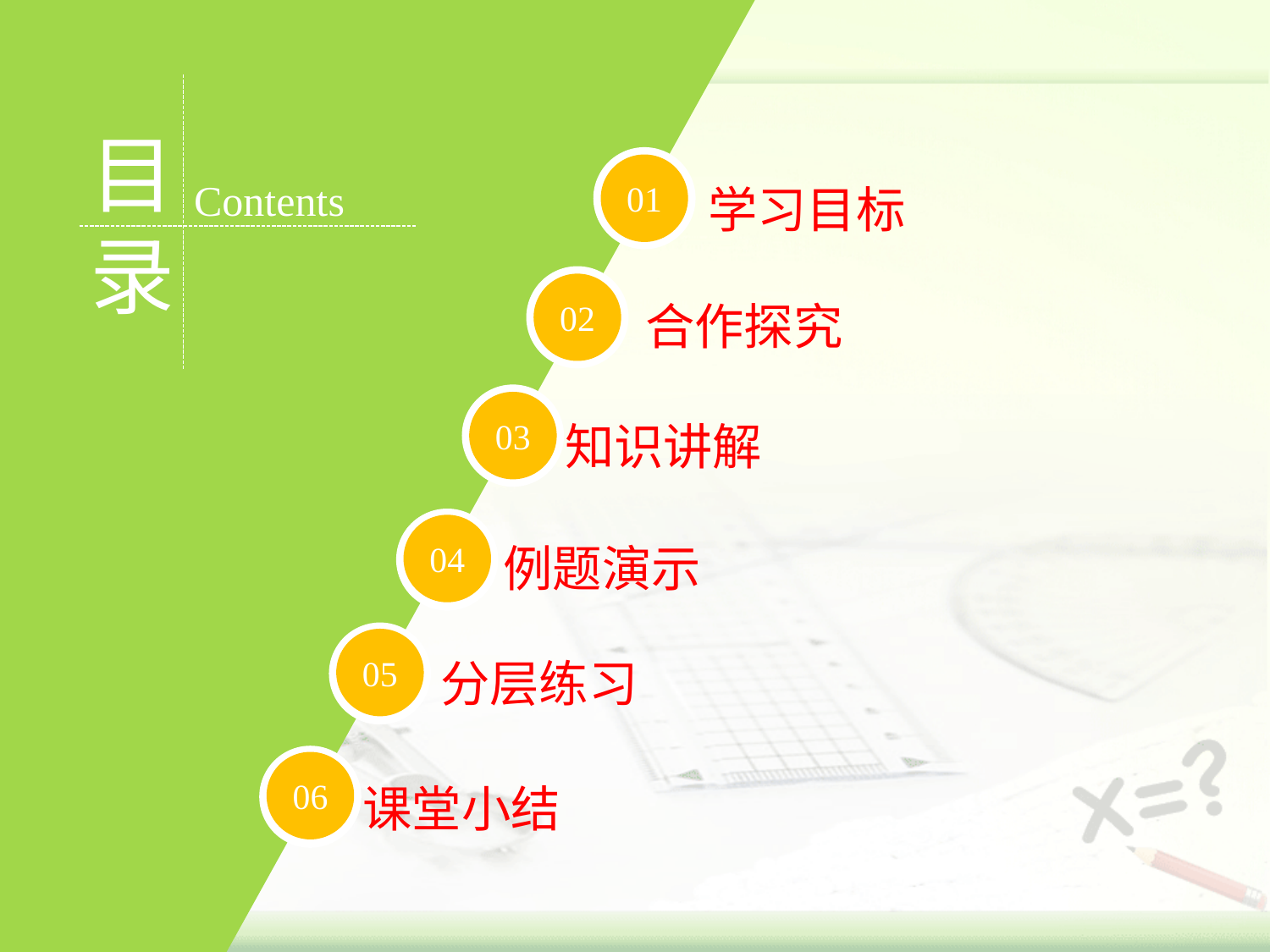

目录

01
Contents
学习目标

02
合作探究

03
知识讲解

04
例题演示

05
分层练习

06
课堂小结